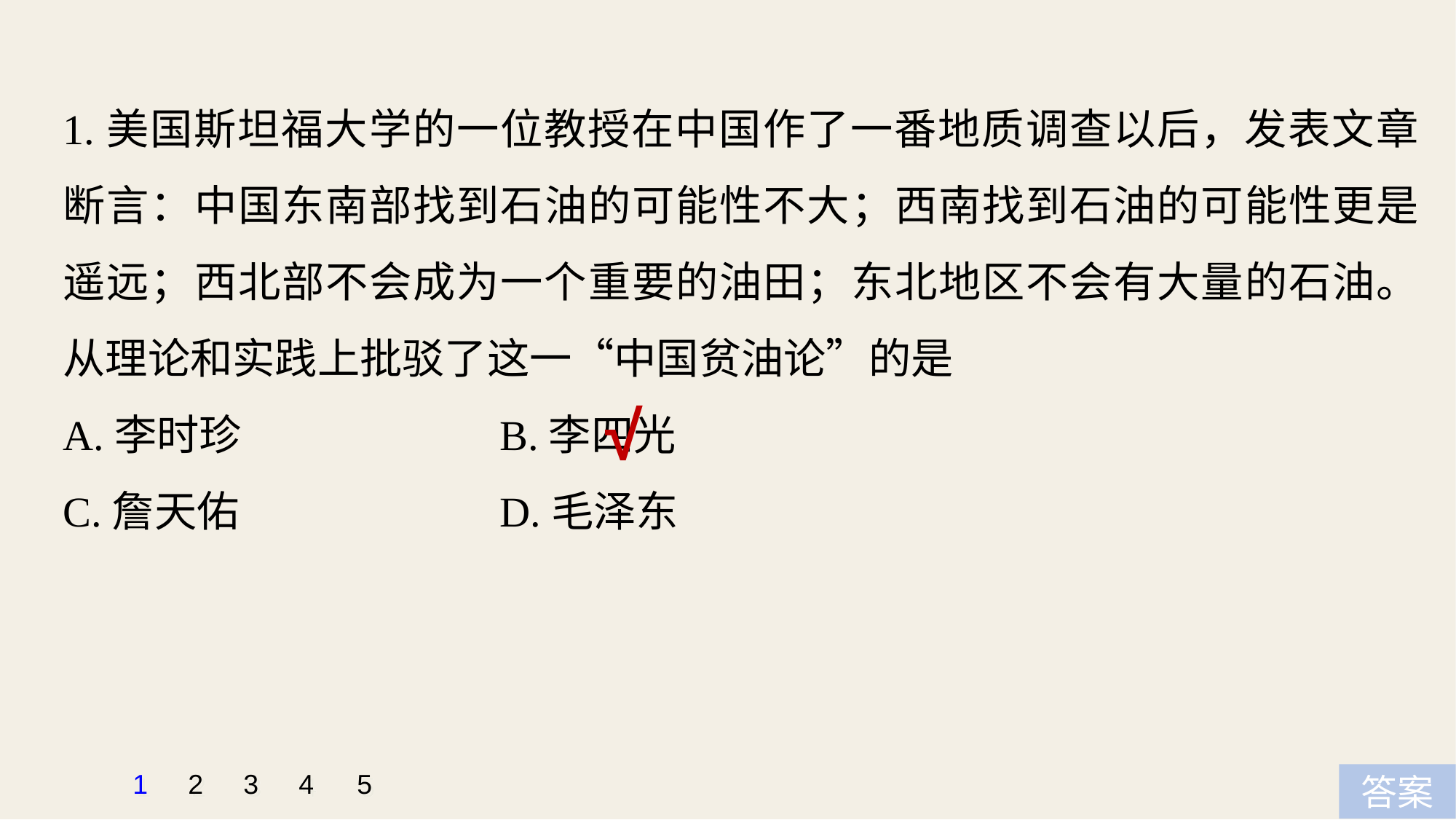

1.美国斯坦福大学的一位教授在中国作了一番地质调查以后，发表文章断言：中国东南部找到石油的可能性不大；西南找到石油的可能性更是遥远；西北部不会成为一个重要的油田；东北地区不会有大量的石油。从理论和实践上批驳了这一“中国贫油论”的是
A.李时珍  			B.李四光
C.詹天佑  			D.毛泽东
√
1
2
3
4
5
答案